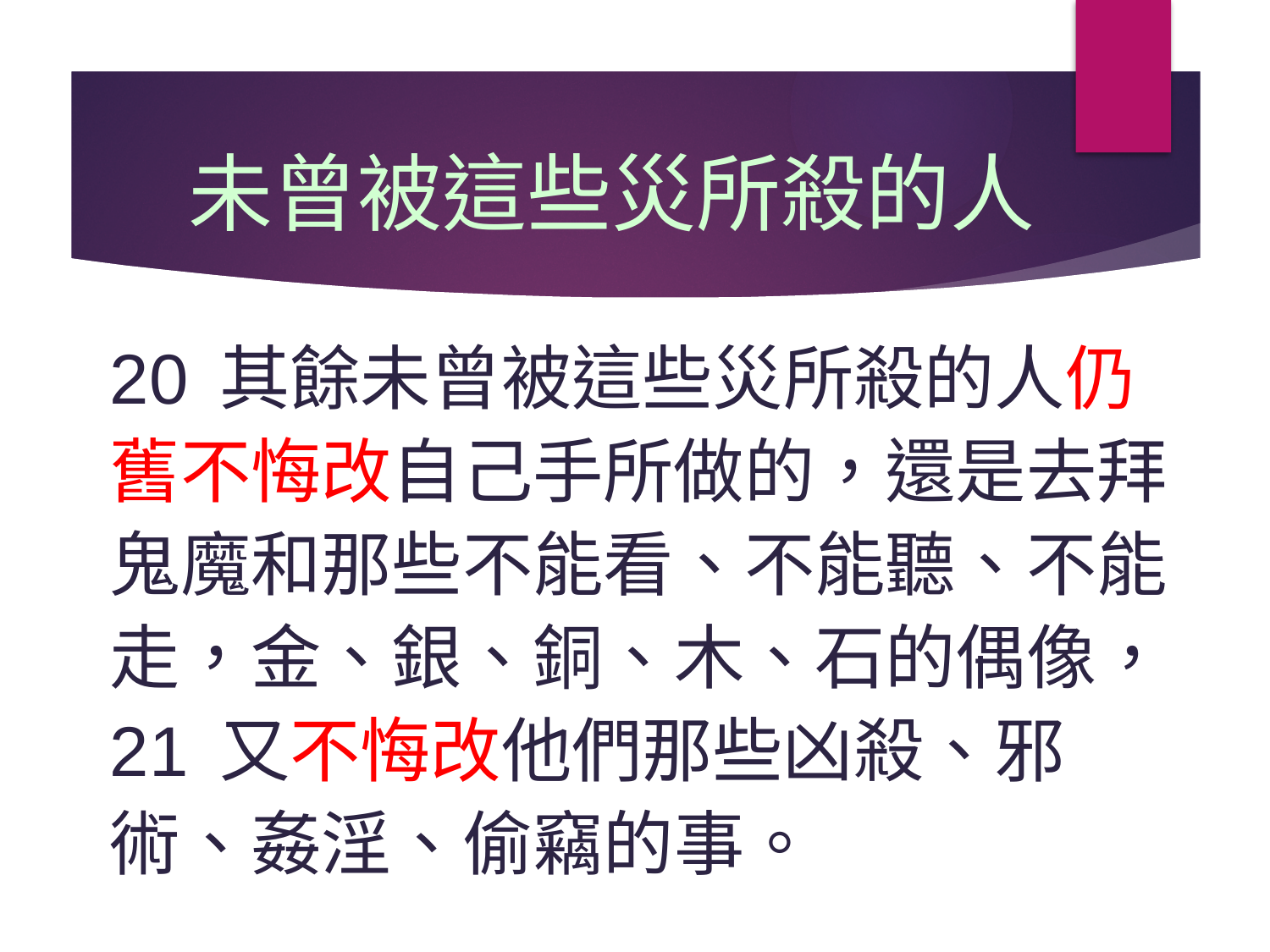

# 未曾被這些災所殺的人
20 其餘未曾被這些災所殺的人仍舊不悔改自己手所做的，還是去拜鬼魔和那些不能看、不能聽、不能走，金、銀、銅、木、石的偶像， 21 又不悔改他們那些凶殺、邪術、姦淫、偷竊的事。